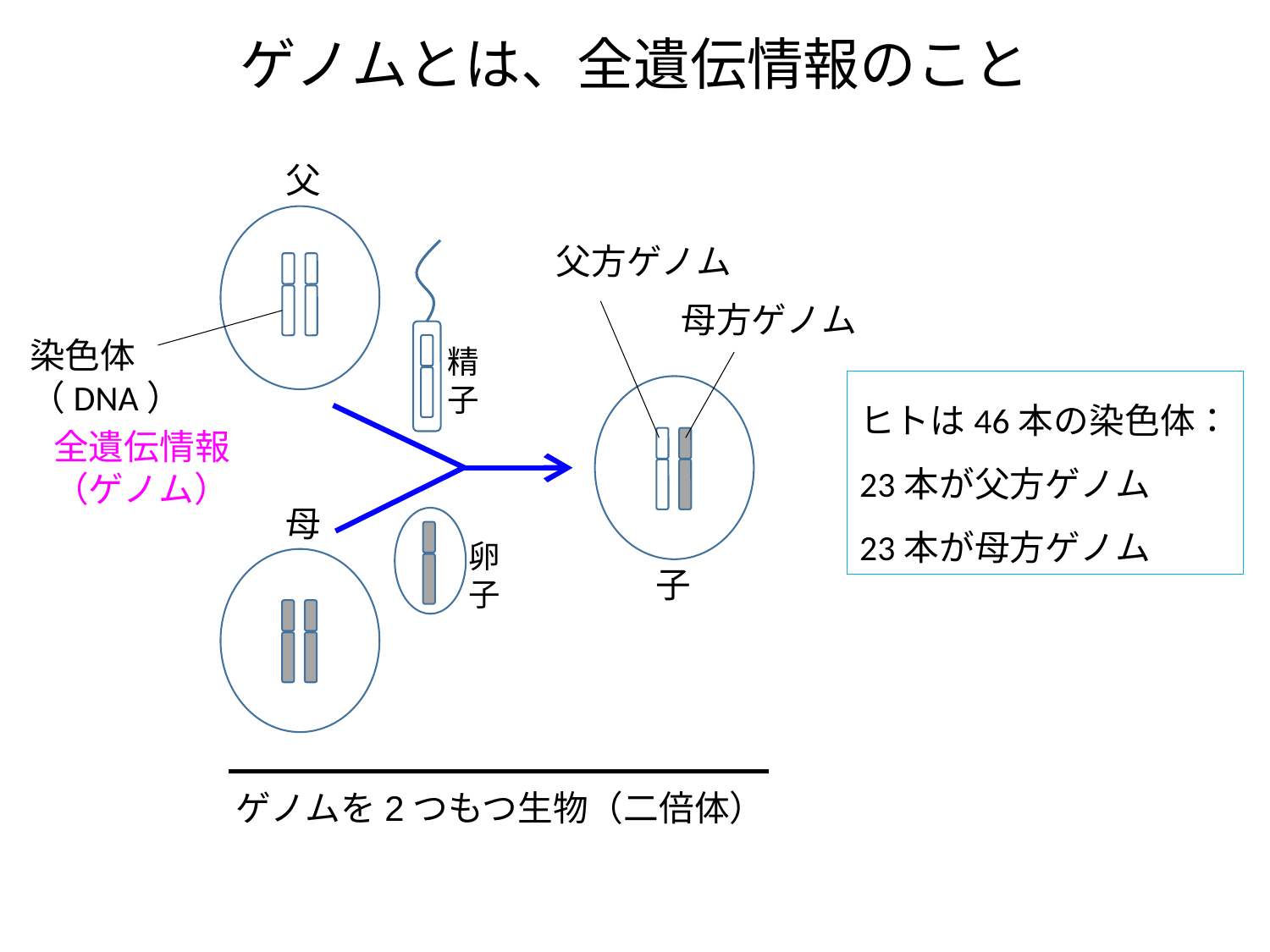

ゲノムとは、全遺伝情報のこと
父

父方ゲノム
母方ゲノム

染色体
（DNA）

精
子

ヒトは46本の染色体：
23本が父方ゲノム
23本が母方ゲノム

全遺伝情報
（ゲノム）

母

卵
子
子

ゲノムを2つもつ生物（二倍体）